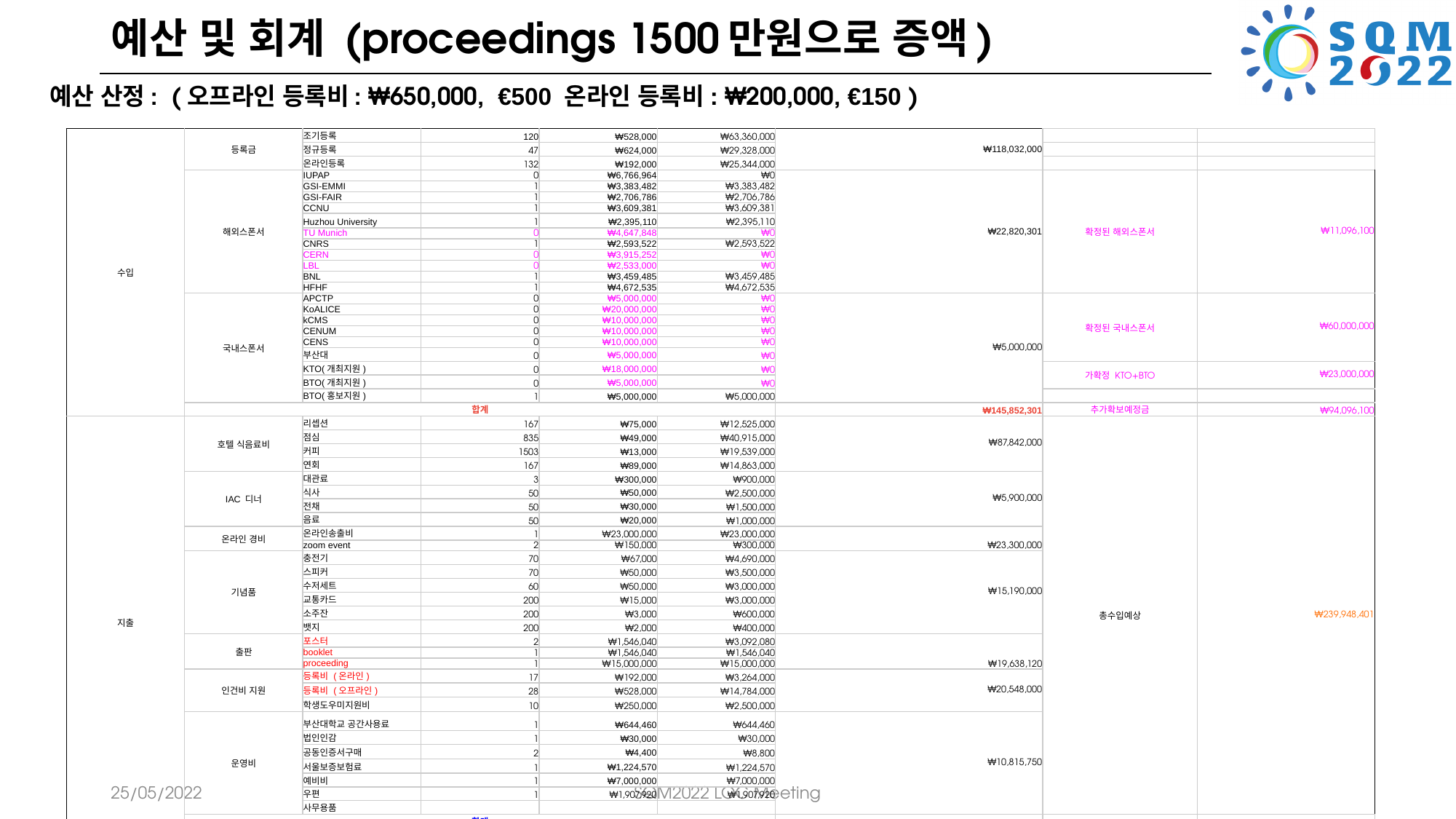

# 예산 및 회계 (proceedings 1500만원으로 증액)
예산 산정:  (오프라인 등록비: ₩650,000,  €500 온라인 등록비: ₩200,000, €150 )

| 수입 | 등록금 | 조기등록 | 120 | ₩528,000 | ₩63,360,000 | ₩118,032,000 |  |  |
| --- | --- | --- | --- | --- | --- | --- | --- | --- |
|  |  | 정규등록 | 47 | ₩624,000 | ₩29,328,000 |  |  |  |
|  |  | 온라인등록 | 132 | ₩192,000 | ₩25,344,000 |  |  |  |
|  | 해외스폰서 | IUPAP | 0 | ₩6,766,964 | ₩0 | ₩22,820,301 | 확정된 해외스폰서 | ₩11,096,100 |
|  |  | GSI-EMMI | 1 | ₩3,383,482 | ₩3,383,482 |  |  |  |
|  |  | GSI-FAIR | 1 | ₩2,706,786 | ₩2,706,786 |  |  |  |
|  |  | CCNU | 1 | ₩3,609,381 | ₩3,609,381 |  |  |  |
|  |  | Huzhou University | 1 | ₩2,395,110 | ₩2,395,110 |  |  |  |
|  |  | TU Munich | 0 | ₩4,647,848 | ₩0 |  |  |  |
|  |  | CNRS | 1 | ₩2,593,522 | ₩2,593,522 |  |  |  |
|  |  | CERN | 0 | ₩3,915,252 | ₩0 |  |  |  |
|  |  | LBL | 0 | ₩2,533,000 | ₩0 |  |  |  |
|  |  | BNL | 1 | ₩3,459,485 | ₩3,459,485 |  |  |  |
|  |  | HFHF | 1 | ₩4,672,535 | ₩4,672,535 |  |  |  |
|  | 국내스폰서 | APCTP | 0 | ₩5,000,000 | ₩0 | ₩5,000,000 | 확정된 국내스폰서 | ₩60,000,000 |
|  |  | KoALICE | 0 | ₩20,000,000 | ₩0 |  |  |  |
|  |  | kCMS | 0 | ₩10,000,000 | ₩0 |  |  |  |
|  |  | CENUM | 0 | ₩10,000,000 | ₩0 |  |  |  |
|  |  | CENS | 0 | ₩10,000,000 | ₩0 |  |  |  |
|  |  | 부산대 | 0 | ₩5,000,000 | ₩0 |  |  |  |
|  |  | KTO(개최지원) | 0 | ₩18,000,000 | ₩0 |  | 가확정 KTO+BTO | ₩23,000,000 |
|  |  | BTO(개최지원) | 0 | ₩5,000,000 | ₩0 |  |  |  |
|  |  | BTO(홍보지원) | 1 | ₩5,000,000 | ₩5,000,000 |  |  |  |
|  | 합계 |  |  |  |  | ₩145,852,301 | 추가확보예정금 | ₩94,096,100 |
| 지출 | 호텔 식음료비 | 리셉션 | 167 | ₩75,000 | ₩12,525,000 | ₩87,842,000 | 총수입예상 | ₩239,948,401 |
|  |  | 점심 | 835 | ₩49,000 | ₩40,915,000 |  |  |  |
|  |  | 커피 | 1503 | ₩13,000 | ₩19,539,000 |  |  |  |
|  |  | 연회 | 167 | ₩89,000 | ₩14,863,000 |  |  |  |
|  | IAC 디너 | 대관료 | 3 | ₩300,000 | ₩900,000 | ₩5,900,000 |  |  |
|  |  | 식사 | 50 | ₩50,000 | ₩2,500,000 |  |  |  |
|  |  | 전채 | 50 | ₩30,000 | ₩1,500,000 |  |  |  |
|  |  | 음료 | 50 | ₩20,000 | ₩1,000,000 |  |  |  |
|  | 온라인 경비 | 온라인송출비 | 1 | ₩23,000,000 | ₩23,000,000 | ₩23,300,000 |  |  |
|  |  | zoom event | 2 | ₩150,000 | ₩300,000 |  |  |  |
|  | 기념품 | 충전기 | 70 | ₩67,000 | ₩4,690,000 | ₩15,190,000 |  |  |
|  |  | 스피커 | 70 | ₩50,000 | ₩3,500,000 |  |  |  |
|  |  | 수저세트 | 60 | ₩50,000 | ₩3,000,000 |  |  |  |
|  |  | 교통카드 | 200 | ₩15,000 | ₩3,000,000 |  |  |  |
|  |  | 소주잔 | 200 | ₩3,000 | ₩600,000 |  |  |  |
|  |  | 뱃지 | 200 | ₩2,000 | ₩400,000 |  |  |  |
|  | 출판 | 포스터 | 2 | ₩1,546,040 | ₩3,092,080 | ₩19,638,120 |  |  |
|  |  | booklet | 1 | ₩1,546,040 | ₩1,546,040 |  |  |  |
|  |  | proceeding | 1 | ₩15,000,000 | ₩15,000,000 |  |  |  |
|  | 인건비 지원 | 등록비 (온라인) | 17 | ₩192,000 | ₩3,264,000 | ₩20,548,000 |  |  |
|  |  | 등록비 (오프라인) | 28 | ₩528,000 | ₩14,784,000 |  |  |  |
|  |  | 학생도우미지원비 | 10 | ₩250,000 | ₩2,500,000 |  |  |  |
|  | 운영비 | 부산대학교 공간사용료 | 1 | ₩644,460 | ₩644,460 | ₩10,815,750 |  |  |
|  |  | 법인인감 | 1 | ₩30,000 | ₩30,000 |  |  |  |
|  |  | 공동인증서구매 | 2 | ₩4,400 | ₩8,800 |  |  |  |
|  |  | 서울보증보험료 | 1 | ₩1,224,570 | ₩1,224,570 |  |  |  |
|  |  | 예비비 | 1 | ₩7,000,000 | ₩7,000,000 |  |  |  |
|  |  | 우편 | 1 | ₩1,907,920 | ₩1,907,920 |  |  |  |
|  |  | 사무용품 |  |  |  |  |  |  |
|  | 합계 |  |  |  |  | ₩183,233,870 |  |  |
25/05/2022
SQM2022 LOC Meeting